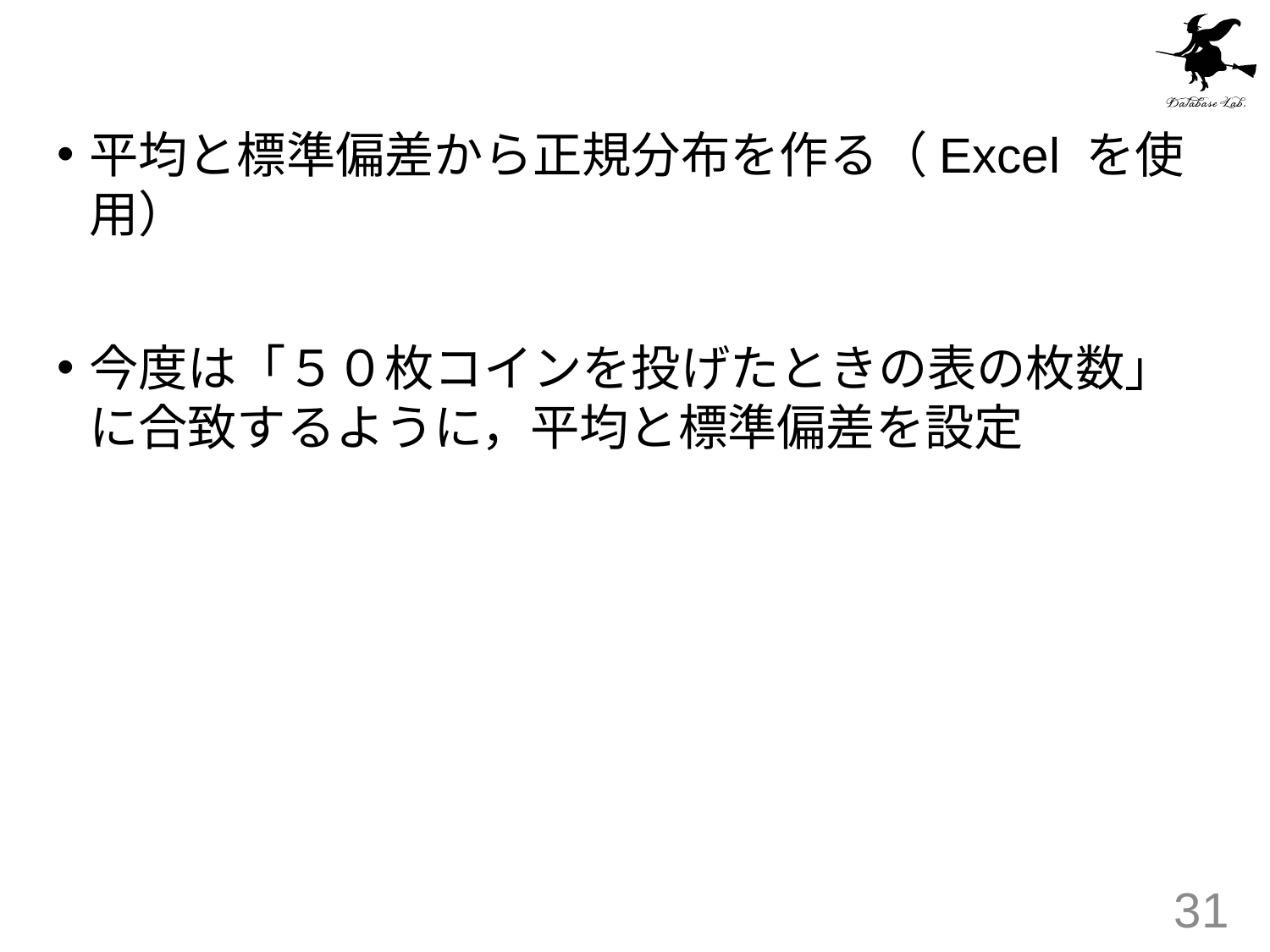

#
平均と標準偏差から正規分布を作る（Excel を使用）

今度は「５０枚コインを投げたときの表の枚数」に合致するように，平均と標準偏差を設定

31